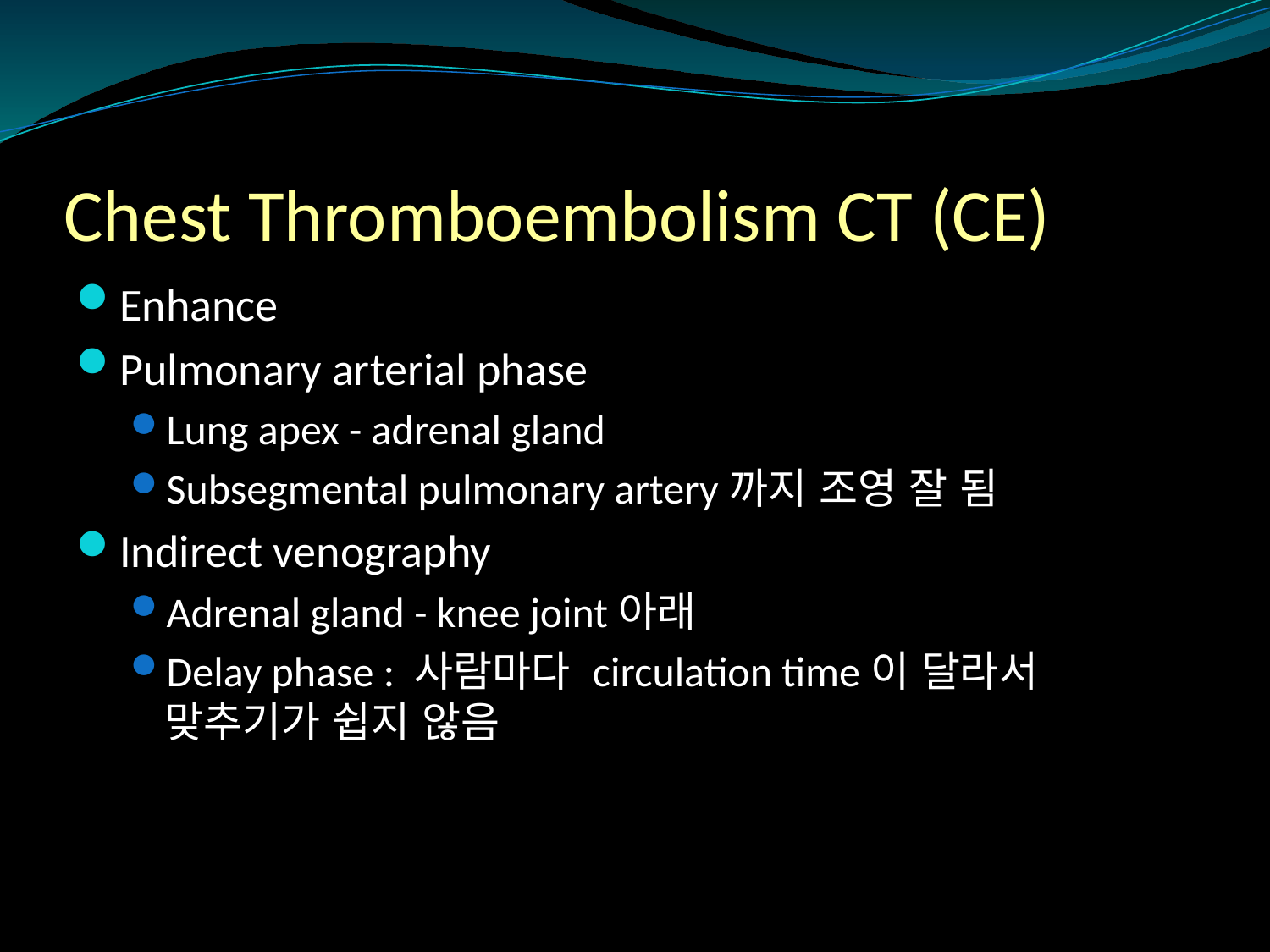

# Chest Thromboembolism CT (CE)
Enhance
Pulmonary arterial phase
Lung apex - adrenal gland
Subsegmental pulmonary artery까지 조영 잘 됨
Indirect venography
Adrenal gland - knee joint아래
Delay phase : 사람마다 circulation time이 달라서 맞추기가 쉽지 않음